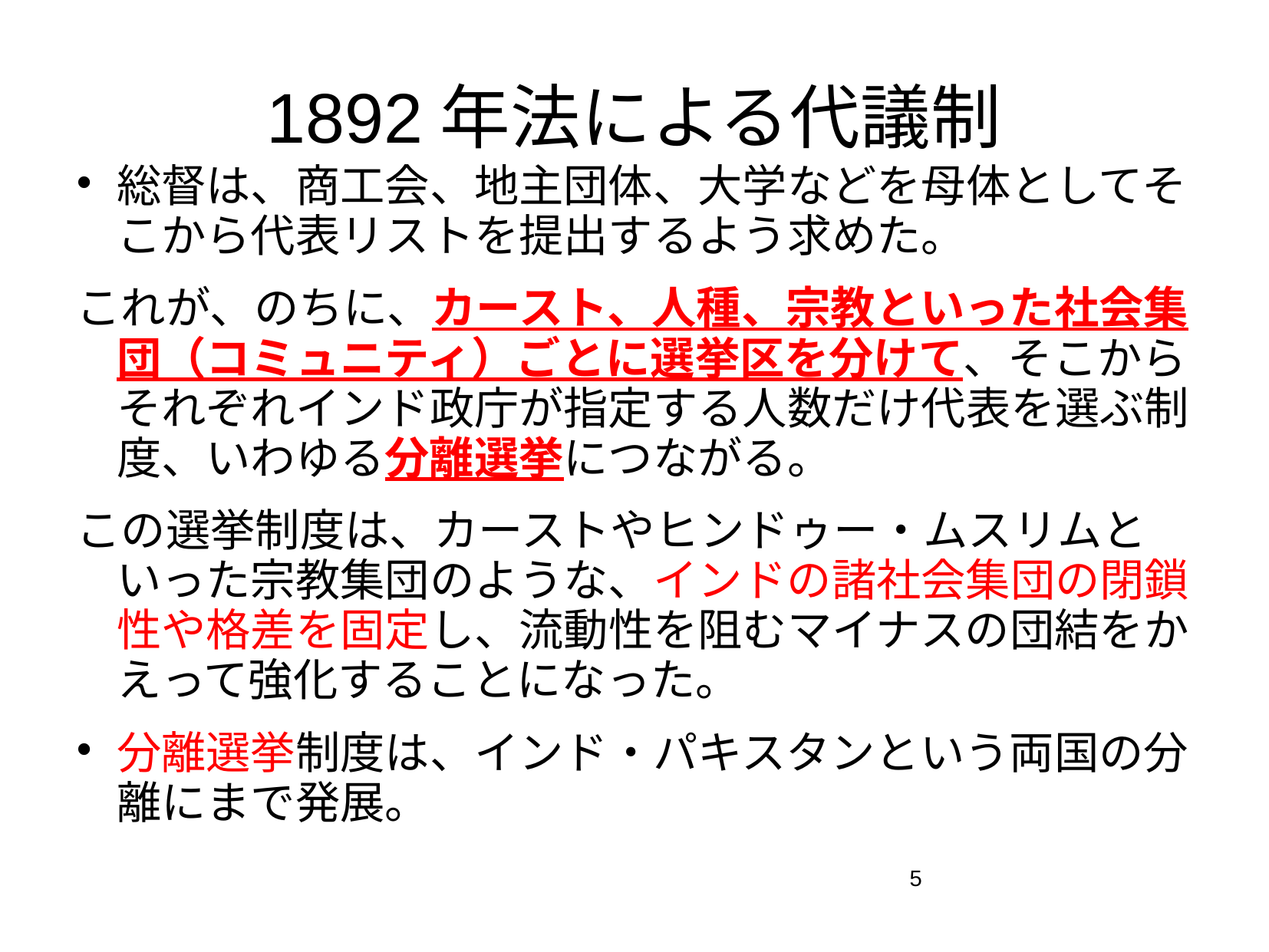

# 1892年法による代議制
総督は、商工会、地主団体、大学などを母体としてそこから代表リストを提出するよう求めた。
これが、のちに、カースト、人種、宗教といった社会集団（コミュニティ）ごとに選挙区を分けて、そこからそれぞれインド政庁が指定する人数だけ代表を選ぶ制度、いわゆる分離選挙につながる。
この選挙制度は、カーストやヒンドゥー・ムスリムといった宗教集団のような、インドの諸社会集団の閉鎖性や格差を固定し、流動性を阻むマイナスの団結をかえって強化することになった。
分離選挙制度は、インド・パキスタンという両国の分離にまで発展。
5